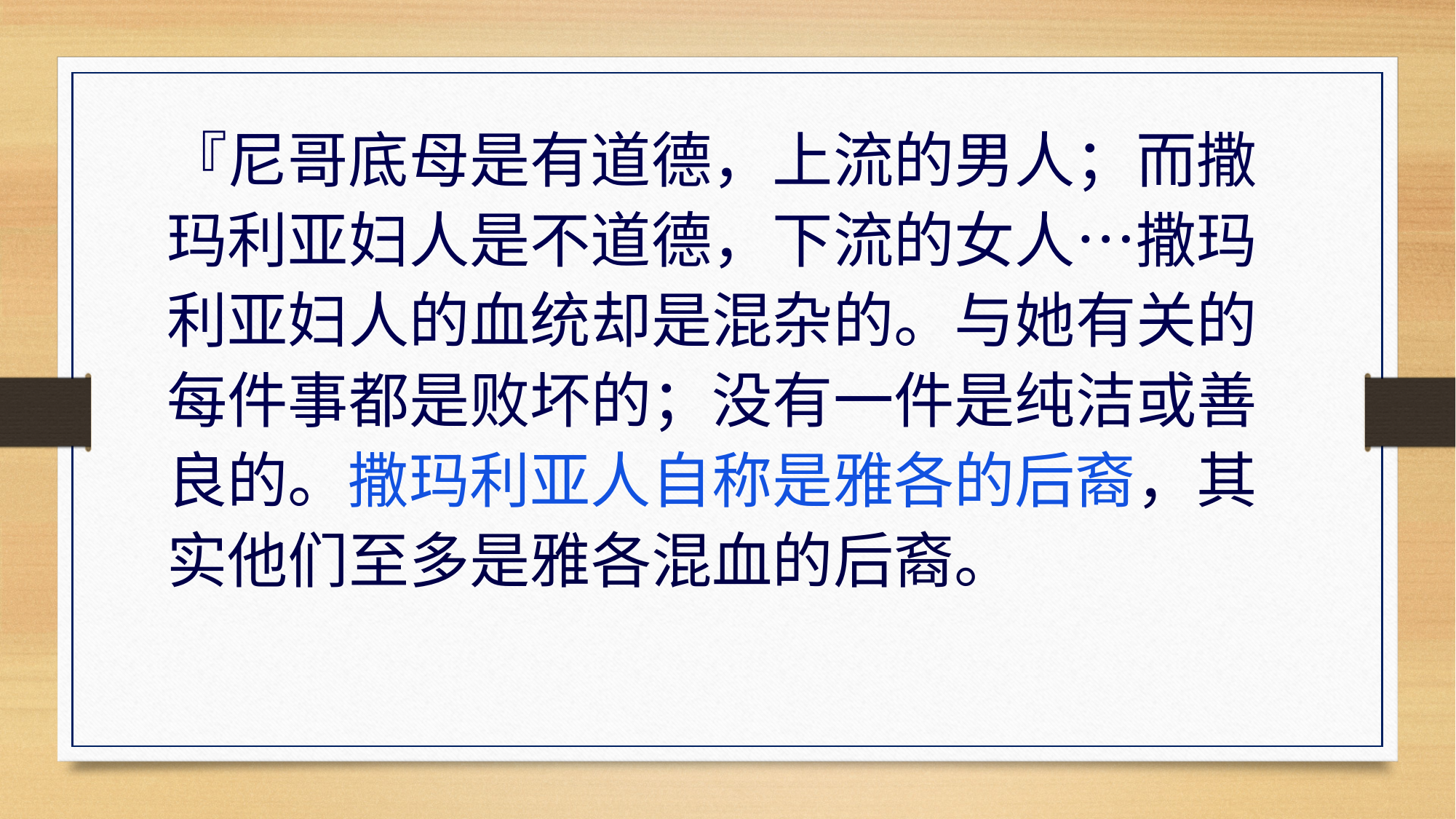

『尼哥底母是有道德，上流的男人；而撒玛利亚妇人是不道德，下流的女人…撒玛利亚妇人的血统却是混杂的。与她有关的每件事都是败坏的；没有一件是纯洁或善良的。撒玛利亚人自称是雅各的后裔，其实他们至多是雅各混血的后裔。